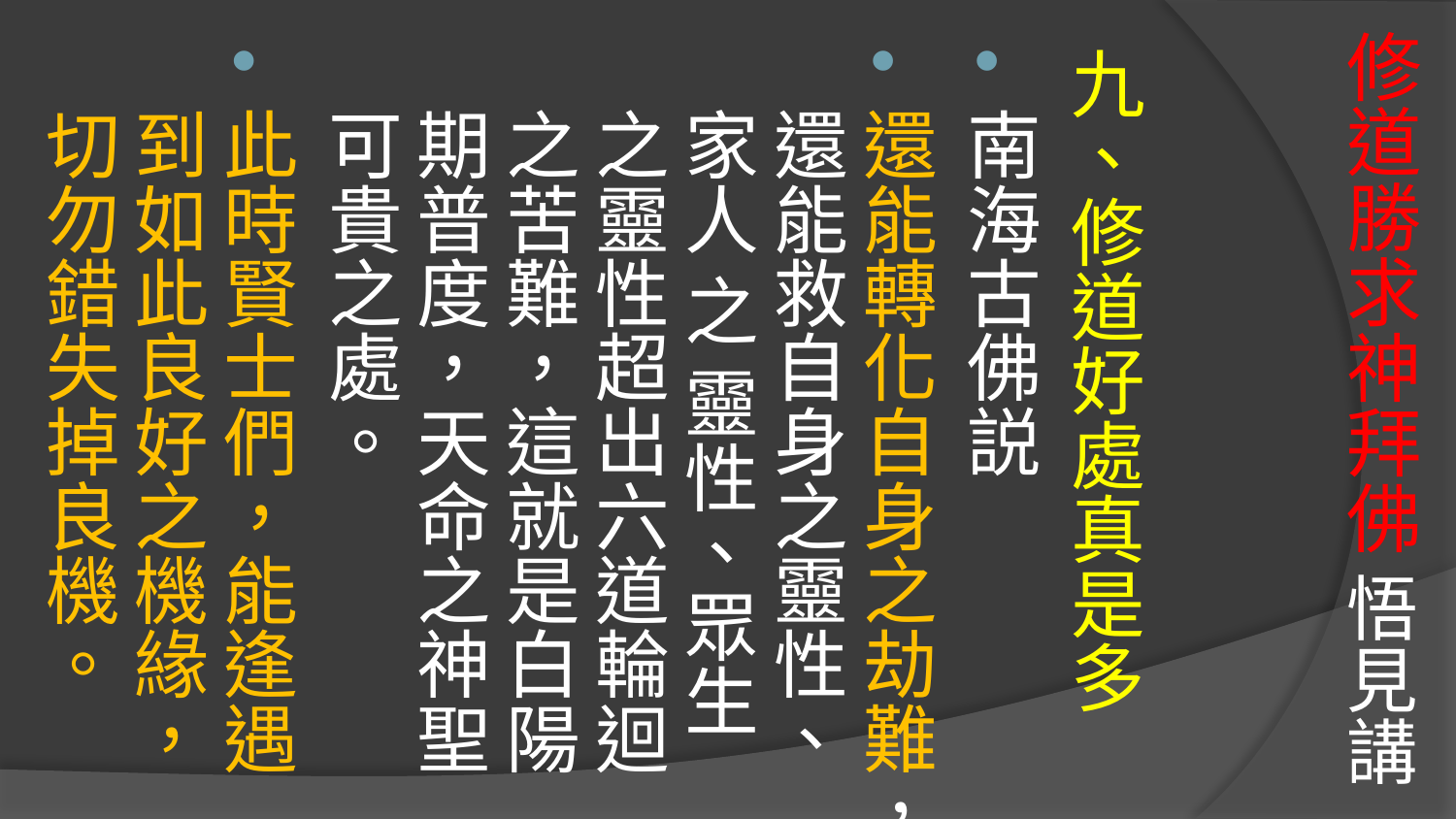

# 修道勝求神拜佛 悟見講
九、修道好處真是多
南海古佛説
還能轉化自身之劫難，還能救自身之靈性、家人 之 靈性、眾生之靈性超出六道輪迴之苦難，這就是白陽期普度，天命之神聖可貴之處。
此時賢士們，能逢遇到如此良好之機緣，切勿錯失掉良機。